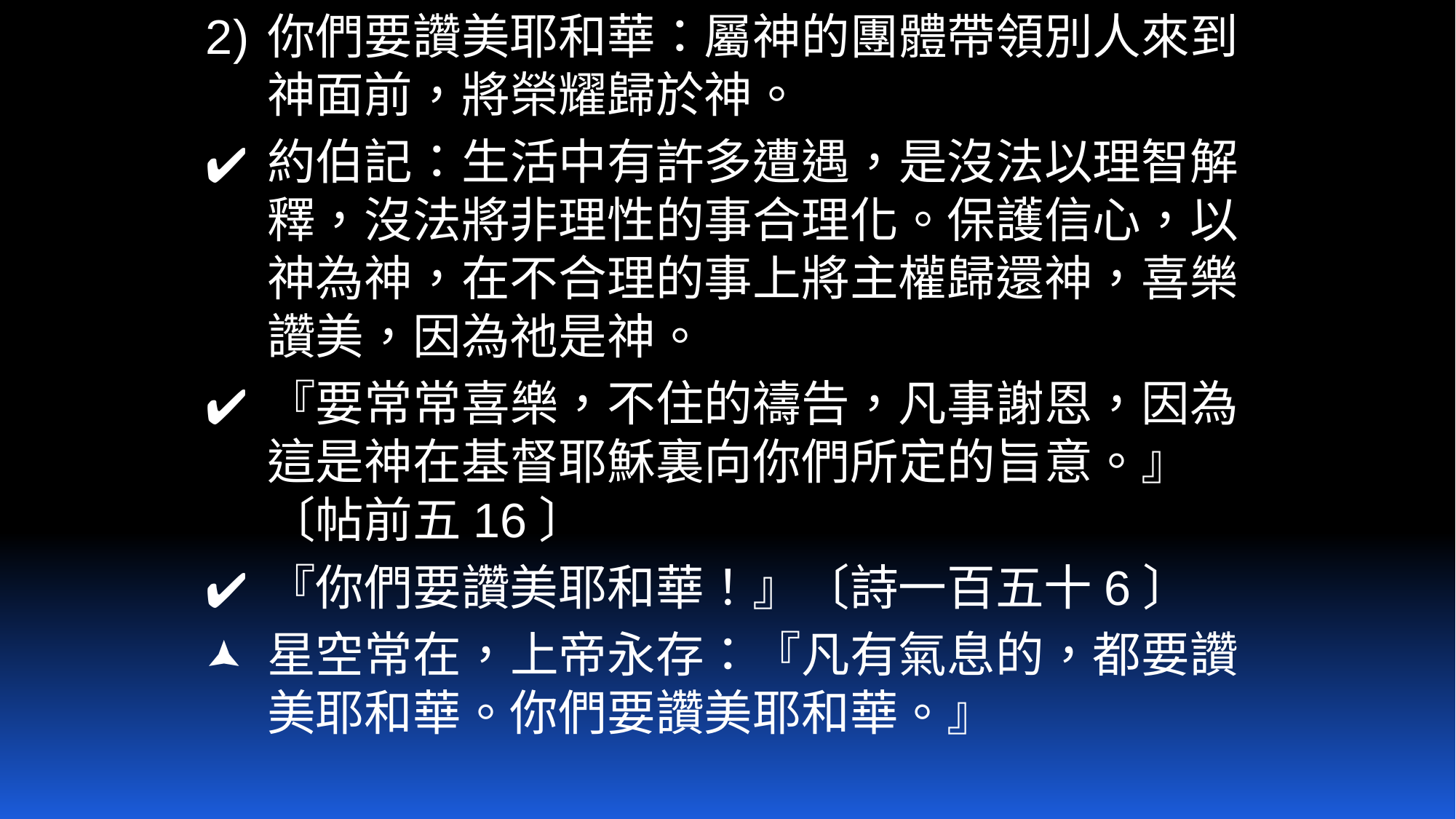

你們要讚美耶和華：屬神的團體帶領別人來到神面前，將榮耀歸於神。
約伯記：生活中有許多遭遇，是沒法以理智解釋，沒法將非理性的事合理化。保護信心，以神為神，在不合理的事上將主權歸還神，喜樂讚美，因為祂是神。
『要常常喜樂，不住的禱告，凡事謝恩，因為這是神在基督耶穌裏向你們所定的旨意。』〔帖前五16〕
『你們要讚美耶和華！』〔詩一百五十6〕
星空常在，上帝永存：『凡有氣息的，都要讚美耶和華。你們要讚美耶和華。』